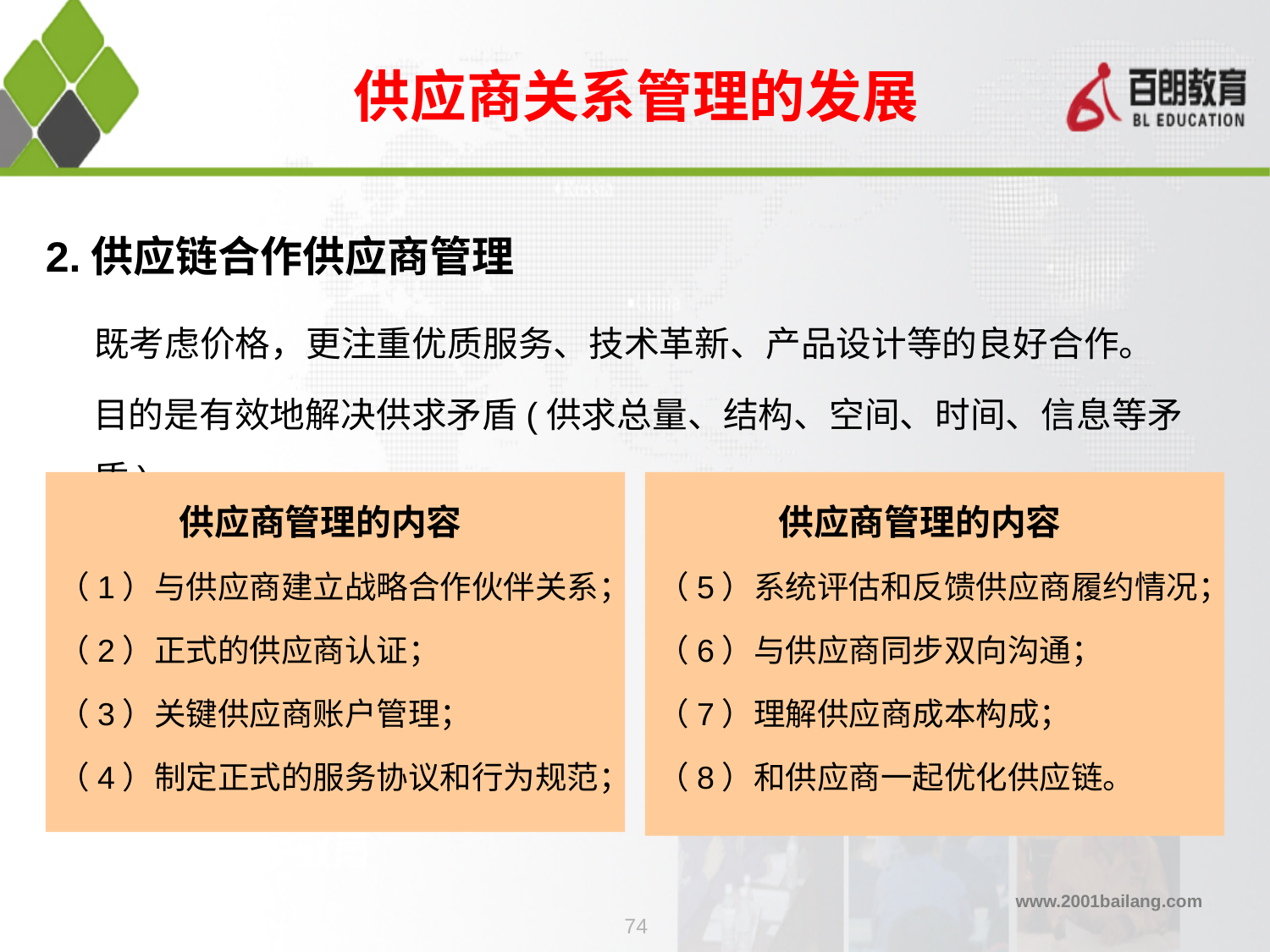

# 供应商关系管理的发展
2.供应链合作供应商管理
    既考虑价格，更注重优质服务、技术革新、产品设计等的良好合作。
     目的是有效地解决供求矛盾(供求总量、结构、空间、时间、信息等矛盾)
              供应商管理的内容
（1）与供应商建立战略合作伙伴关系；
（2）正式的供应商认证；
（3）关键供应商账户管理；
（4）制定正式的服务协议和行为规范；
              供应商管理的内容
（5）系统评估和反馈供应商履约情况；
（6）与供应商同步双向沟通；
（7）理解供应商成本构成；
（8）和供应商一起优化供应链。
74